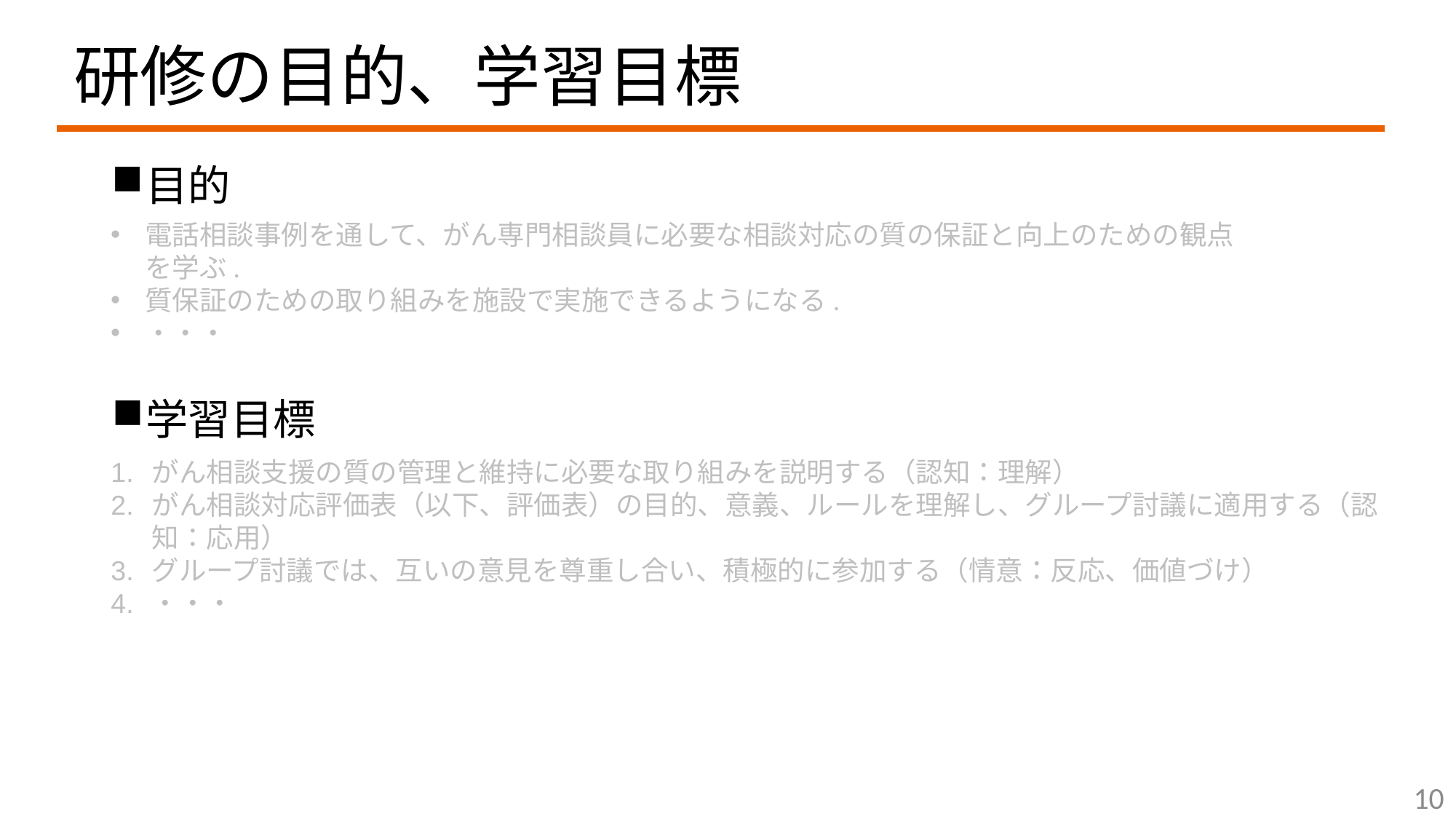

# 研修の目的、学習目標
目的
電話相談事例を通して、がん専門相談員に必要な相談対応の質の保証と向上のための観点を学ぶ.
質保証のための取り組みを施設で実施できるようになる.
・・・
学習目標
がん相談支援の質の管理と維持に必要な取り組みを説明する（認知：理解）
がん相談対応評価表（以下、評価表）の目的、意義、ルールを理解し、グループ討議に適用する（認知：応用）
グループ討議では、互いの意見を尊重し合い、積極的に参加する（情意：反応、価値づけ）
・・・
10